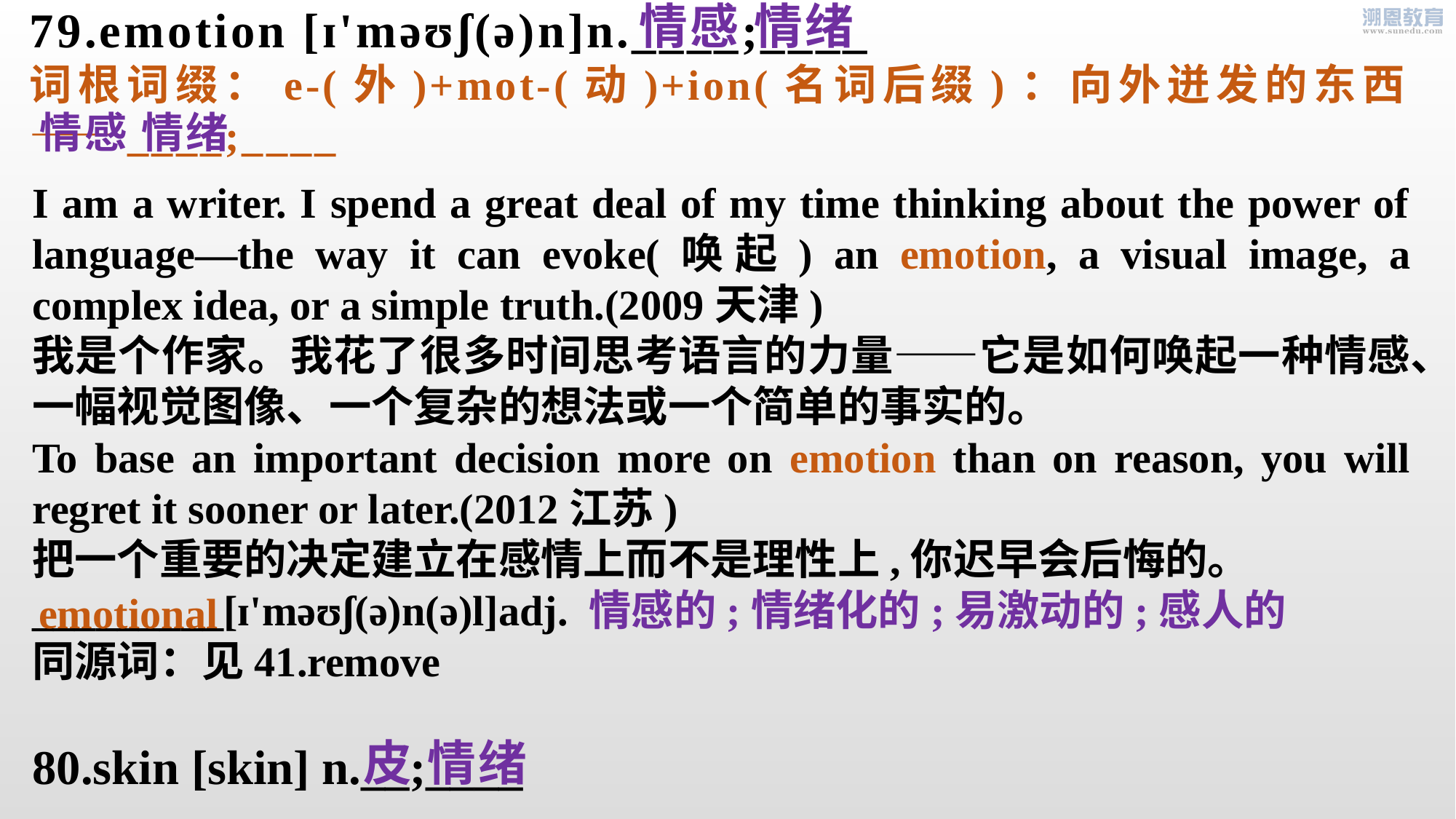

情感 情绪
79.emotion [ɪ'məʊʃ(ə)n]n.____;____
词根词缀：e-(外)+mot-(动)+ion(名词后缀)：向外迸发的东西——____;____
情感 情绪
I am a writer. I spend a great deal of my time thinking about the power of language—the way it can evoke(唤起) an emotion, a visual image, a complex idea, or a simple truth.(2009天津)
我是个作家。我花了很多时间思考语言的力量——它是如何唤起一种情感、一幅视觉图像、一个复杂的想法或一个简单的事实的。
To base an important decision more on emotion than on reason, you will regret it sooner or later.(2012江苏)
把一个重要的决定建立在感情上而不是理性上,你迟早会后悔的。
_________[ɪ'məʊʃ(ə)n(ə)l]adj. 情感的;情绪化的;易激动的;感人的
同源词：见41.remove

80.skin [skin] n.__;____

emotional
皮 情绪